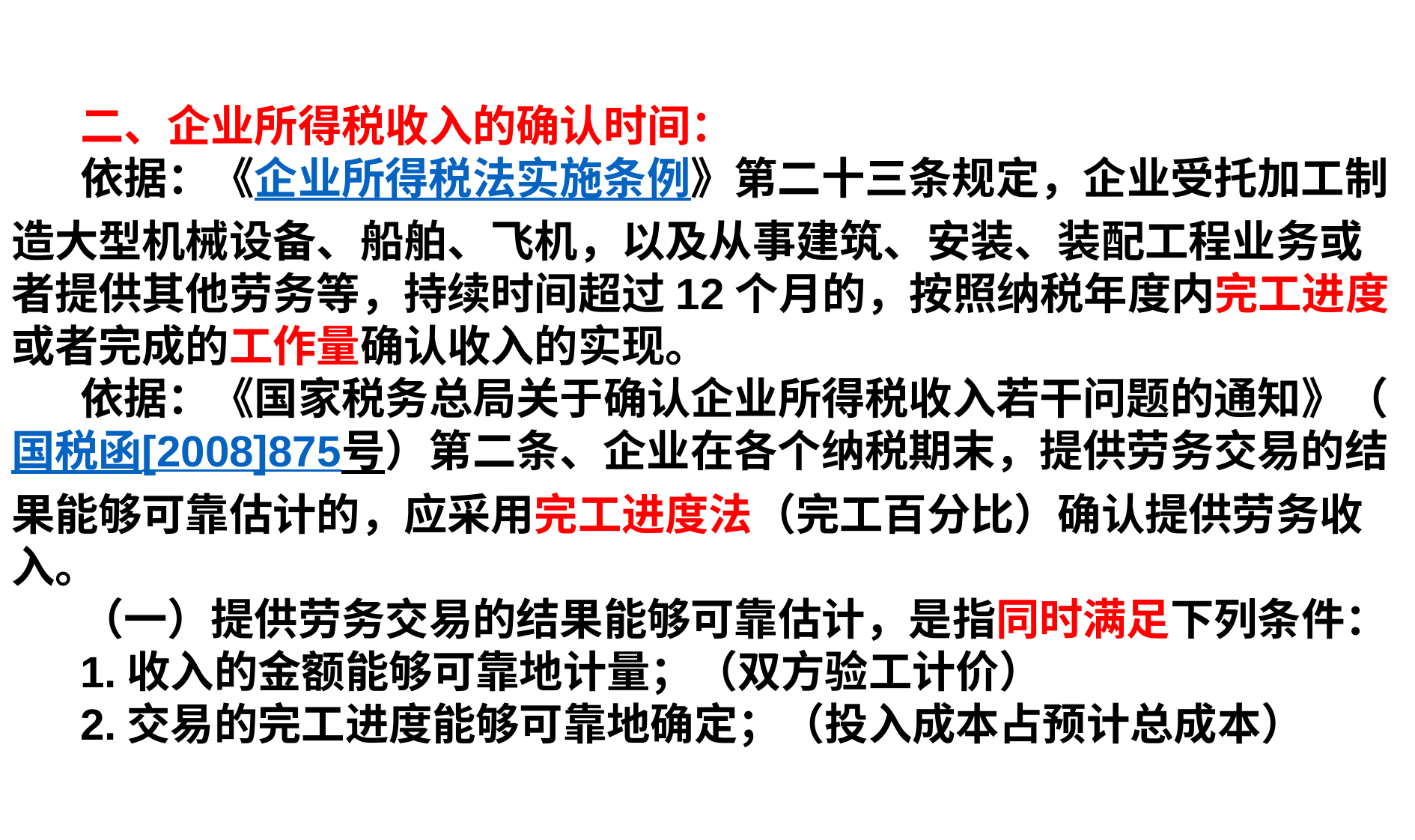

二、企业所得税收入的确认时间：
依据：《企业所得税法实施条例》第二十三条规定，企业受托加工制造大型机械设备、船舶、飞机，以及从事建筑、安装、装配工程业务或者提供其他劳务等，持续时间超过12个月的，按照纳税年度内完工进度或者完成的工作量确认收入的实现。
依据：《国家税务总局关于确认企业所得税收入若干问题的通知》（国税函[2008]875号）第二条、企业在各个纳税期末，提供劳务交易的结果能够可靠估计的，应采用完工进度法（完工百分比）确认提供劳务收入。
（一）提供劳务交易的结果能够可靠估计，是指同时满足下列条件：
1.收入的金额能够可靠地计量；（双方验工计价）
2.交易的完工进度能够可靠地确定；（投入成本占预计总成本）